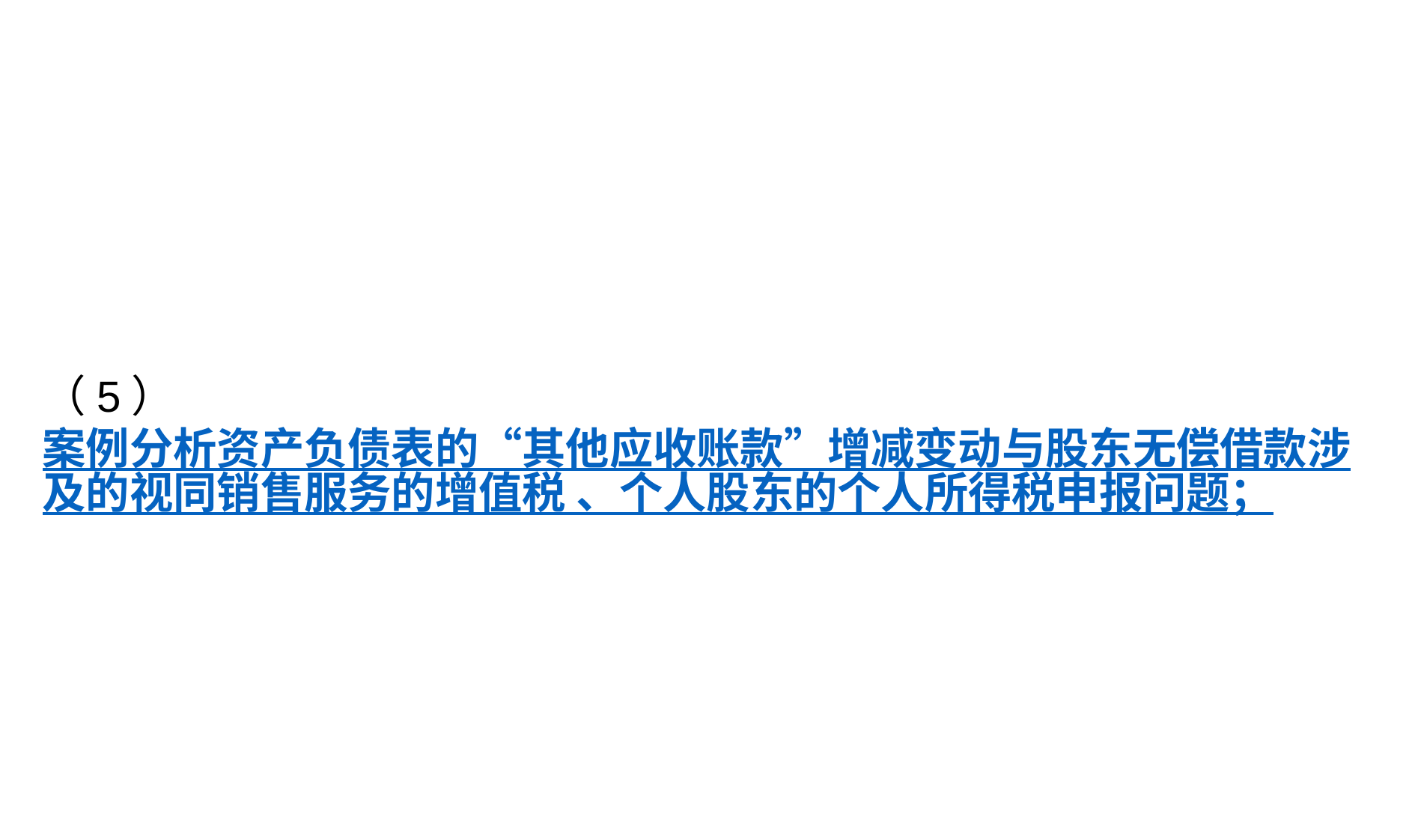

（5）案例分析资产负债表的“其他应收账款”增减变动与股东无偿借款涉及的视同销售服务的增值税 、个人股东的个人所得税申报问题；